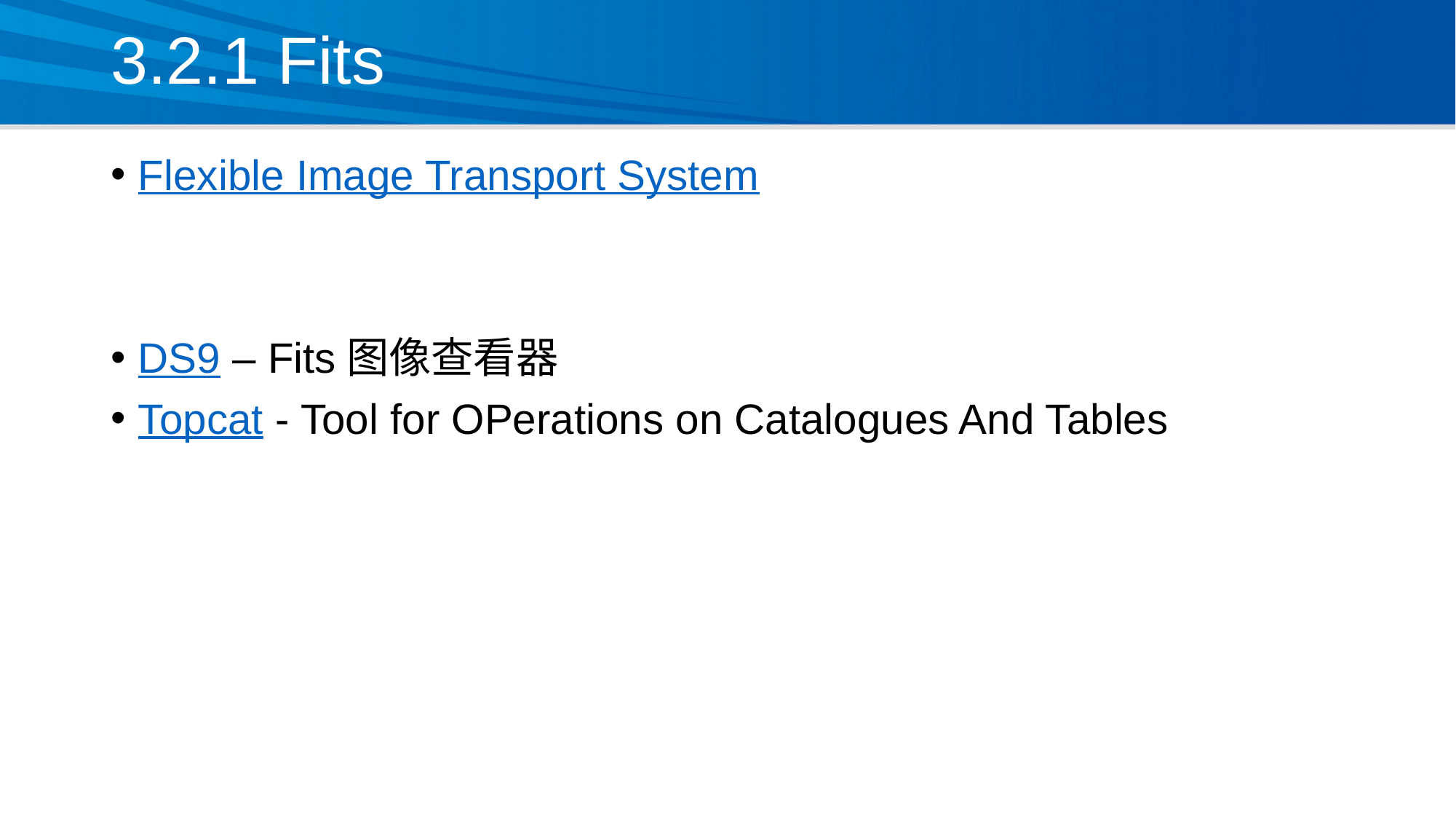

# 3.2.1 Fits
Flexible Image Transport System

DS9 – Fits图像查看器
Topcat - Tool for OPerations on Catalogues And Tables